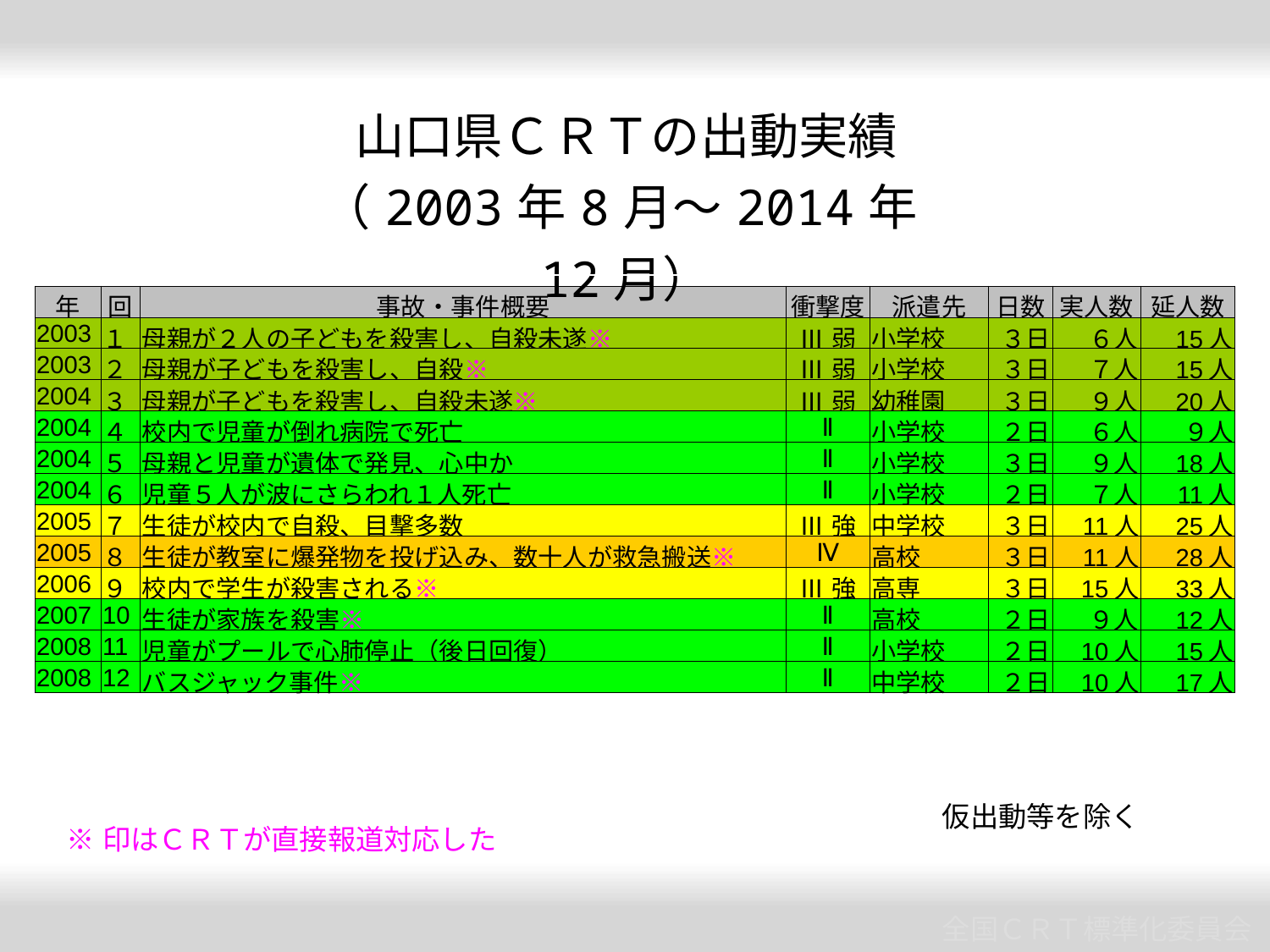

| 山口県ＣＲＴの出動実績 （2003年8月～2014年12月） |
| --- |
| 年 | 回 | 事故・事件概要 | 衝撃度 | 派遣先 | 日数 | 実人数 | 延人数 |
| --- | --- | --- | --- | --- | --- | --- | --- |
| 2003 | １ | 母親が２人の子どもを殺害し、自殺未遂※ | Ⅲ弱 | 小学校 | ３日 | ６人 | 15人 |
| 2003 | ２ | 母親が子どもを殺害し、自殺※ | Ⅲ弱 | 小学校 | ３日 | ７人 | 15人 |
| 2004 | ３ | 母親が子どもを殺害し、自殺未遂※ | Ⅲ弱 | 幼稚園 | ３日 | ９人 | 20人 |
| 2004 | ４ | 校内で児童が倒れ病院で死亡 | Ⅱ | 小学校 | ２日 | ６人 | ９人 |
| 2004 | ５ | 母親と児童が遺体で発見、心中か | Ⅱ | 小学校 | ３日 | ９人 | 18人 |
| 2004 | ６ | 児童５人が波にさらわれ１人死亡 | Ⅱ | 小学校 | ２日 | ７人 | 11人 |
| 2005 | ７ | 生徒が校内で自殺、目撃多数 | Ⅲ強 | 中学校 | ３日 | 11人 | 25人 |
| 2005 | ８ | 生徒が教室に爆発物を投げ込み、数十人が救急搬送※ | Ⅳ | 高校 | ３日 | 11人 | 28人 |
| 2006 | ９ | 校内で学生が殺害される※ | Ⅲ強 | 高専 | ３日 | 15人 | 33人 |
| 2007 | 10 | 生徒が家族を殺害※ | Ⅱ | 高校 | ２日 | ９人 | 12人 |
| 2008 | 11 | 児童がプールで心肺停止（後日回復） | Ⅱ | 小学校 | ２日 | 10人 | 15人 |
| 2008 | 12 | バスジャック事件※ | Ⅱ | 中学校 | ２日 | 10人 | 17人 |
仮出動等を除く
| ※印はＣＲＴが直接報道対応した |
| --- |
全国ＣＲＴ標準化委員会